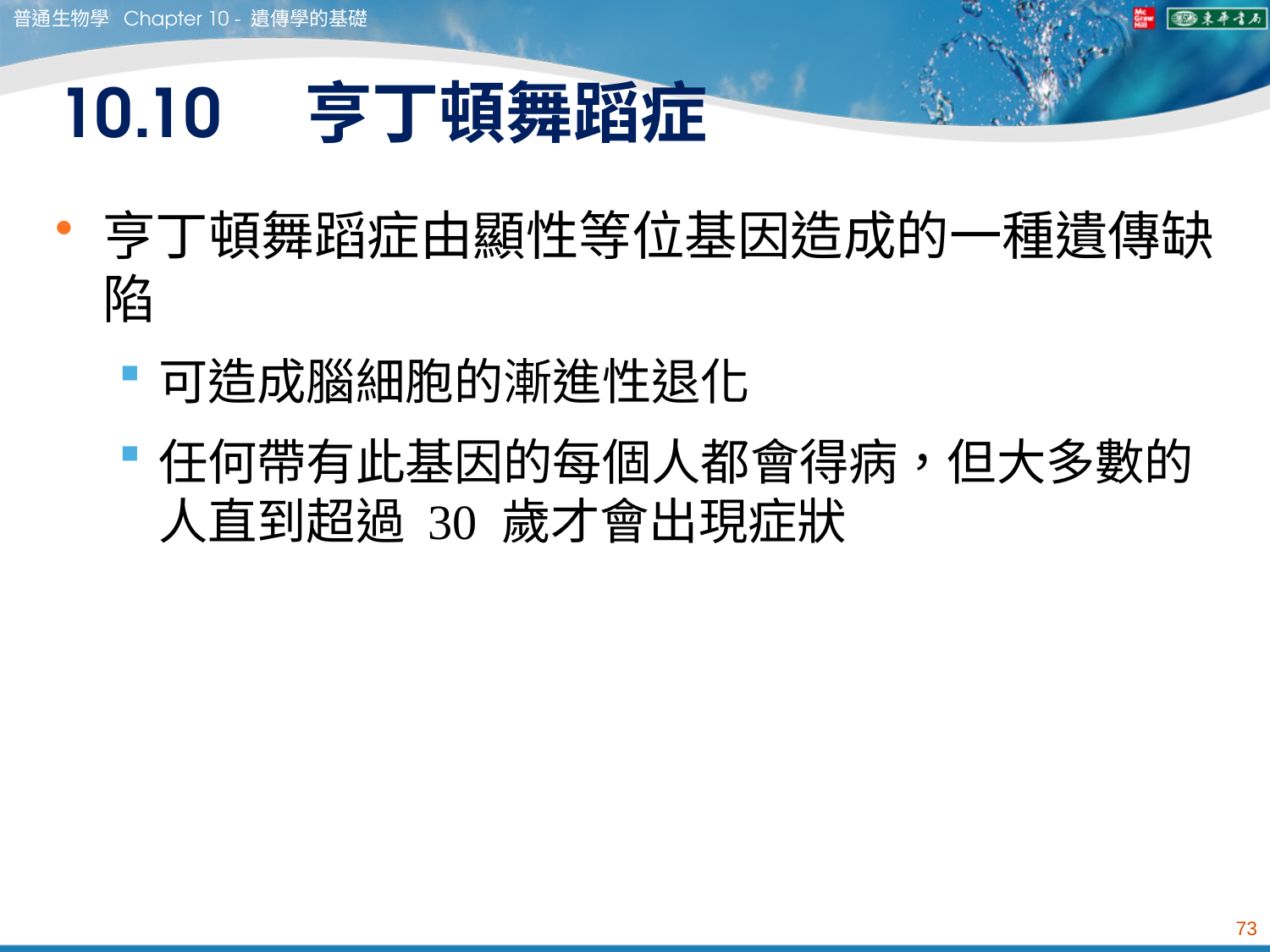

普通生物學  Chapter 10 - 遺傳學的基礎
# 10.10　亨丁頓舞蹈症
亨丁頓舞蹈症由顯性等位基因造成的一種遺傳缺陷
可造成腦細胞的漸進性退化
任何帶有此基因的每個人都會得病，但大多數的人直到超過 30 歲才會出現症狀
73